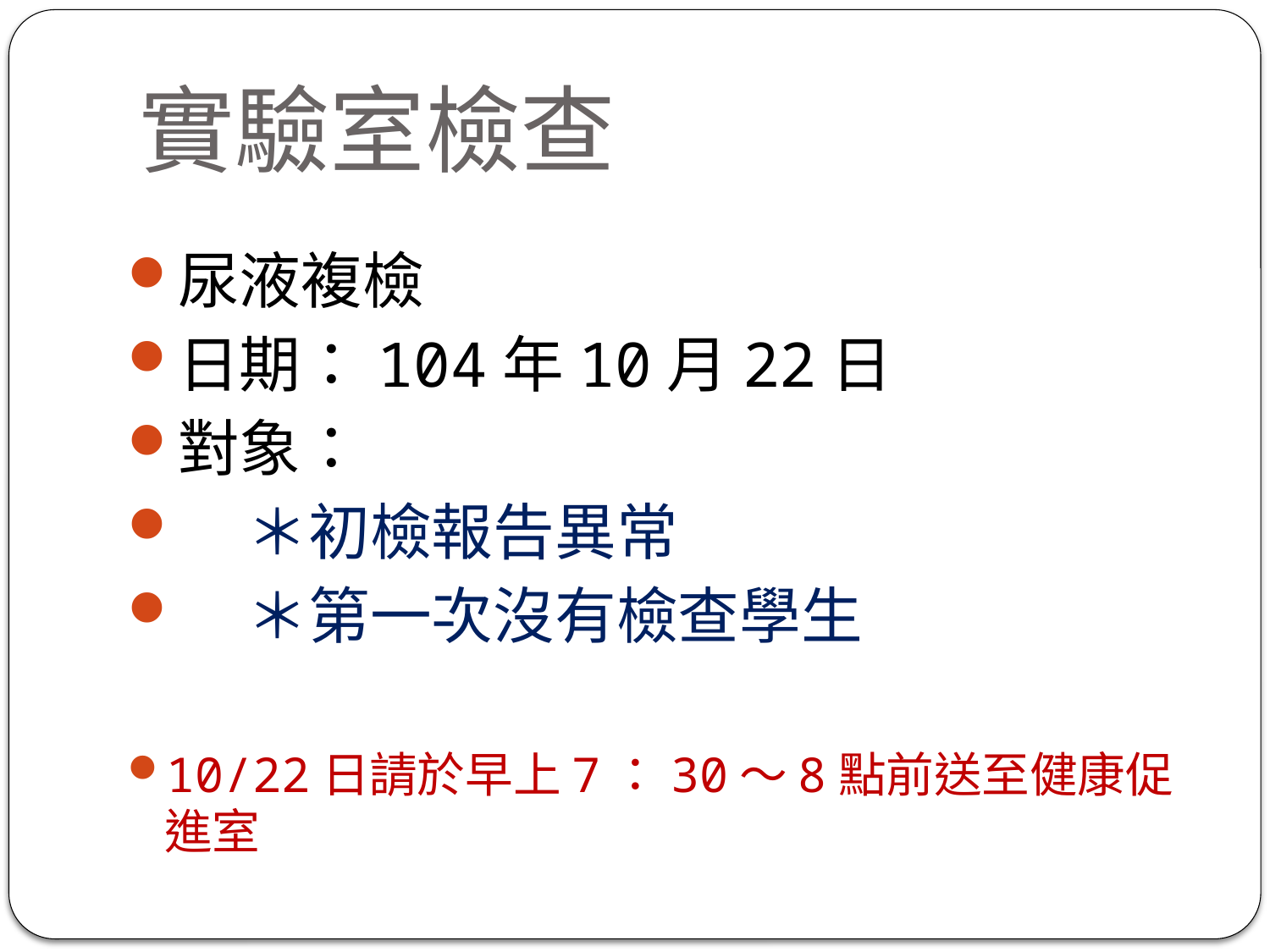

# 實驗室檢查
尿液複檢
日期：104年10月22日
對象：
    ＊初檢報告異常
    ＊第一次沒有檢查學生

10/22日請於早上7：30～8點前送至健康促進室